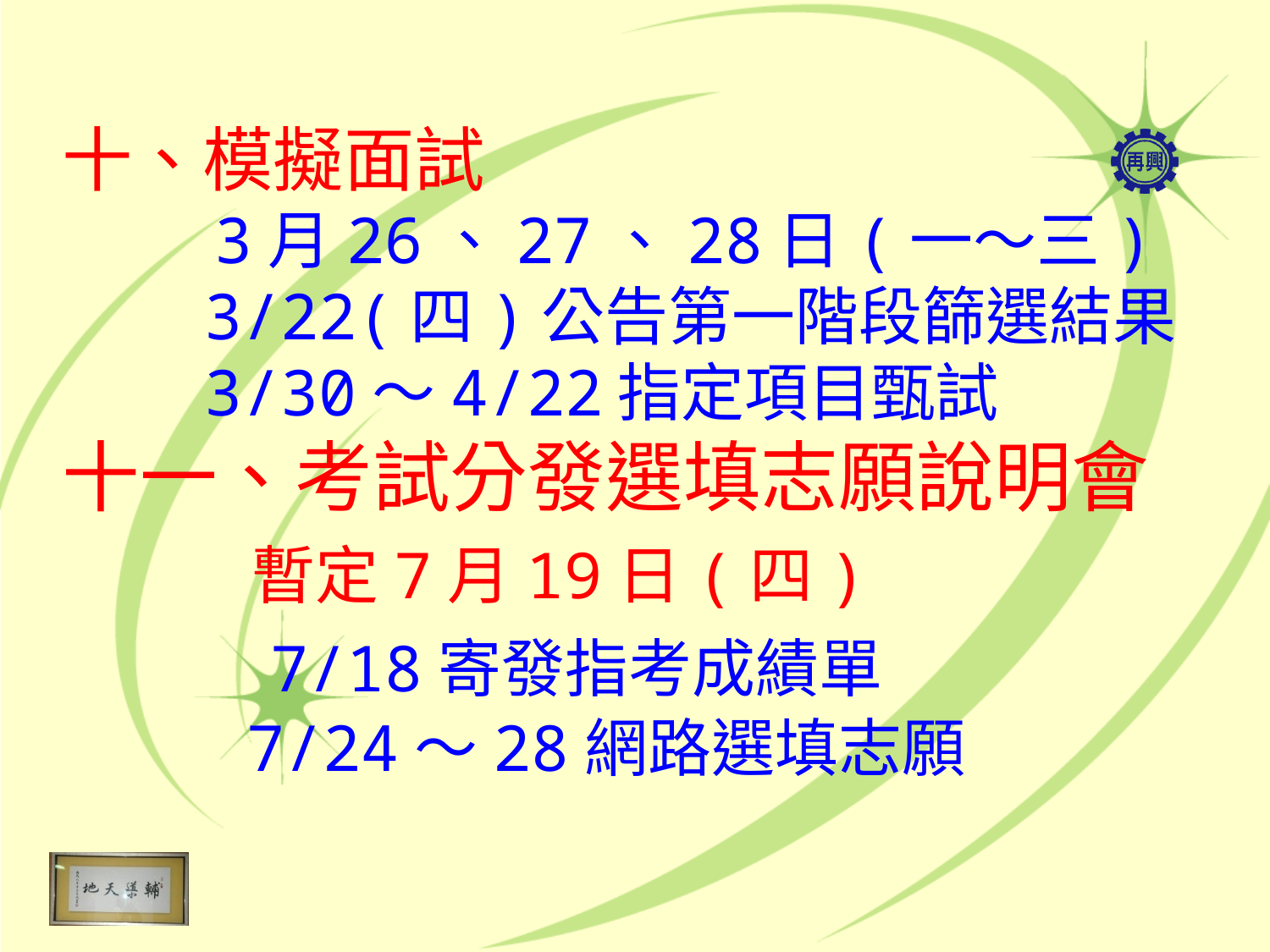

十、模擬面試
    3月26、27、28日(一～三)
　　3/22(四)公告第一階段篩選結果
　　3/30～4/22指定項目甄試
十一、考試分發選填志願說明會
　　  暫定7月19日(四)
　　  7/18寄發指考成績單
　　   7/24～28網路選填志願